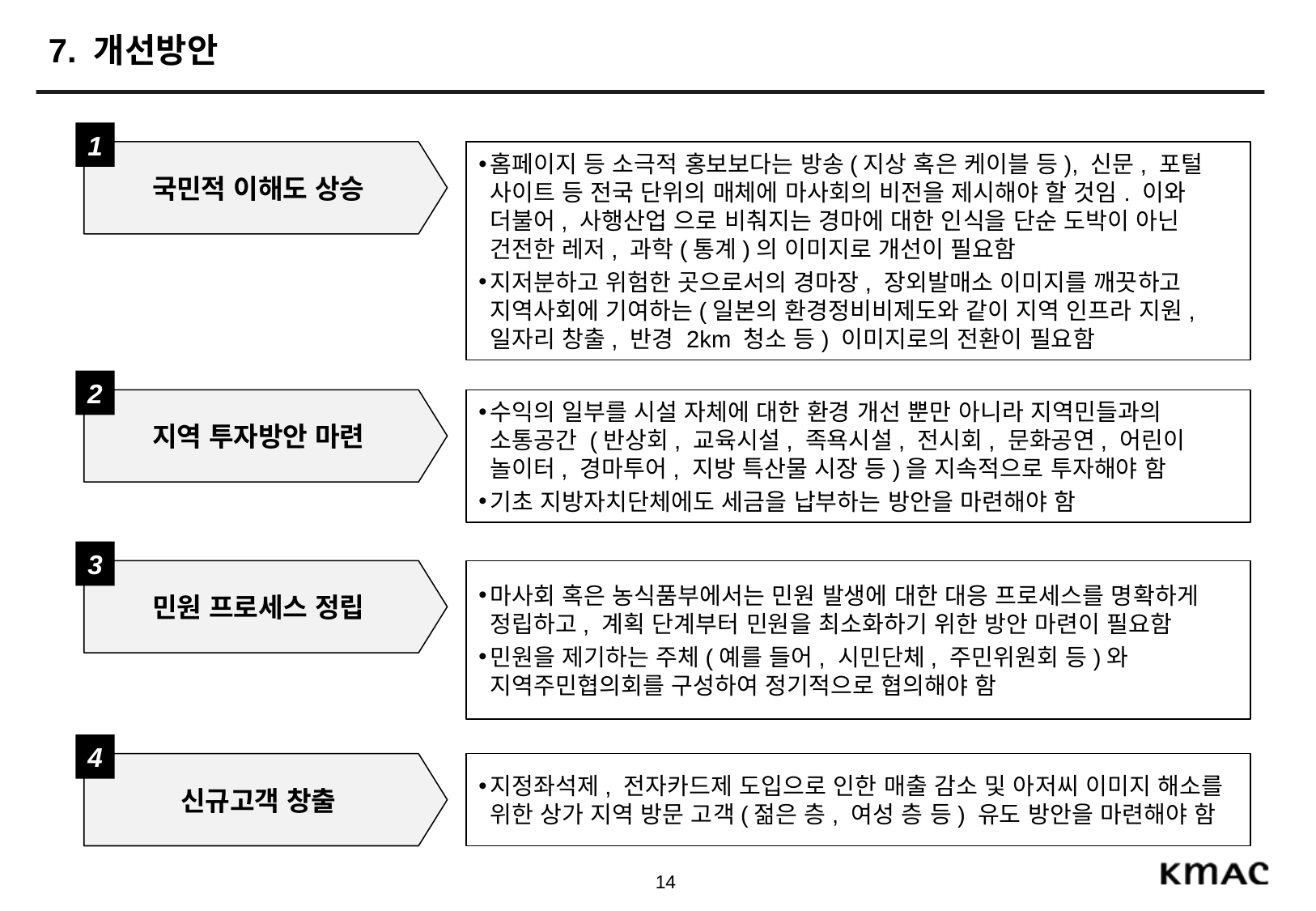

# 7. 개선방안
1
홈페이지 등 소극적 홍보보다는 방송(지상 혹은 케이블 등), 신문, 포털 사이트 등 전국 단위의 매체에 마사회의 비전을 제시해야 할 것임. 이와 더불어, 사행산업 으로 비춰지는 경마에 대한 인식을 단순 도박이 아닌 건전한 레저, 과학(통계)의 이미지로 개선이 필요함
지저분하고 위험한 곳으로서의 경마장, 장외발매소 이미지를 깨끗하고 지역사회에 기여하는(일본의 환경정비비제도와 같이 지역 인프라 지원, 일자리 창출, 반경 2km 청소 등) 이미지로의 전환이 필요함
국민적 이해도 상승
2
수익의 일부를 시설 자체에 대한 환경 개선 뿐만 아니라 지역민들과의 소통공간 (반상회, 교육시설, 족욕시설, 전시회, 문화공연, 어린이 놀이터, 경마투어, 지방 특산물 시장 등)을 지속적으로 투자해야 함
기초 지방자치단체에도 세금을 납부하는 방안을 마련해야 함
지역 투자방안 마련
3
민원 프로세스 정립
마사회 혹은 농식품부에서는 민원 발생에 대한 대응 프로세스를 명확하게 정립하고, 계획 단계부터 민원을 최소화하기 위한 방안 마련이 필요함
민원을 제기하는 주체(예를 들어, 시민단체, 주민위원회 등)와 지역주민협의회를 구성하여 정기적으로 협의해야 함
4
신규고객 창출
지정좌석제, 전자카드제 도입으로 인한 매출 감소 및 아저씨 이미지 해소를 위한 상가 지역 방문 고객(젊은 층, 여성 층 등) 유도 방안을 마련해야 함